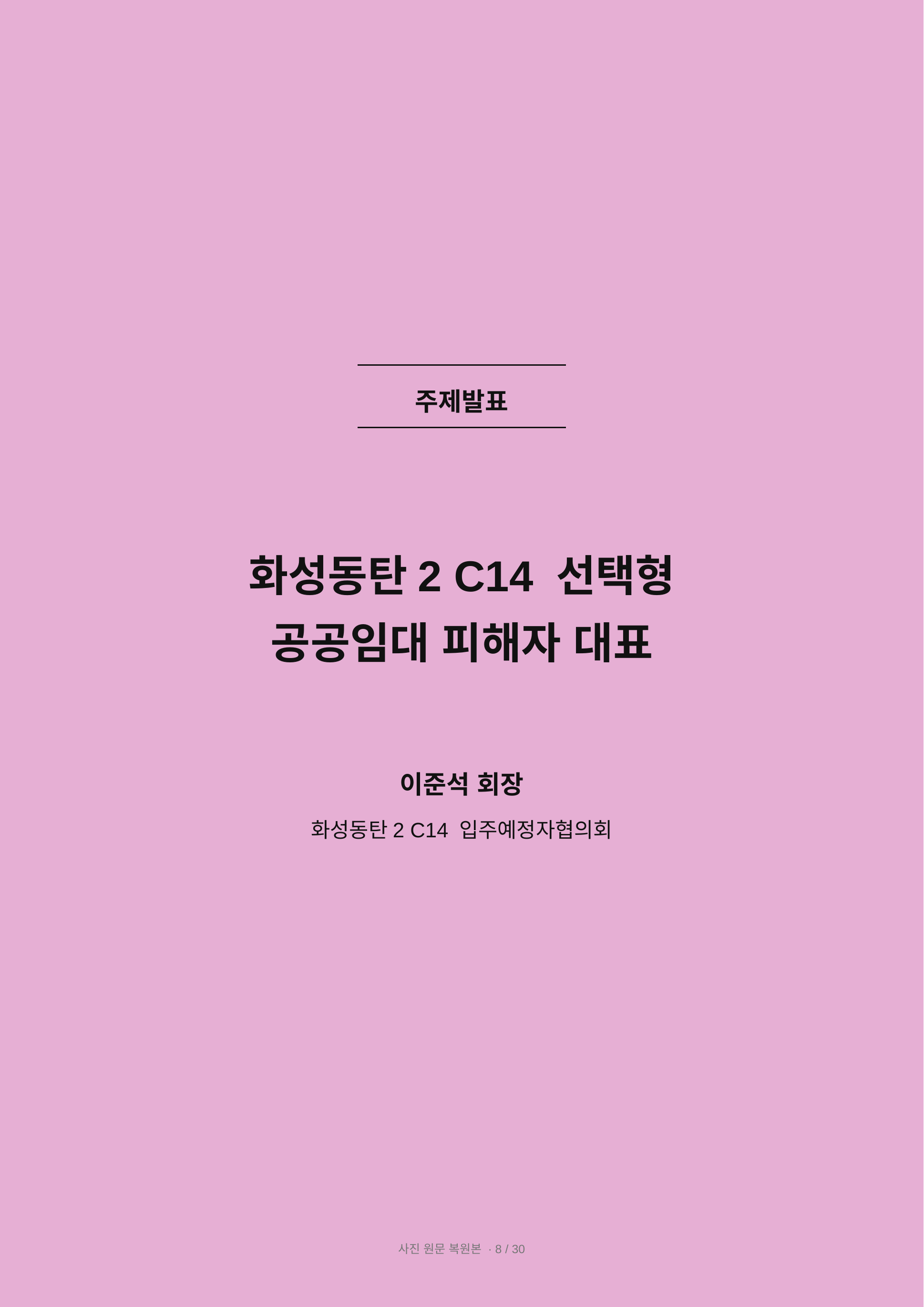

주제발표

화성동탄2 C14 선택형 공공임대 피해자 대표
이준석 회장
화성동탄2 C14 입주예정자협의회
사진 원문 복원본 · 8 / 30